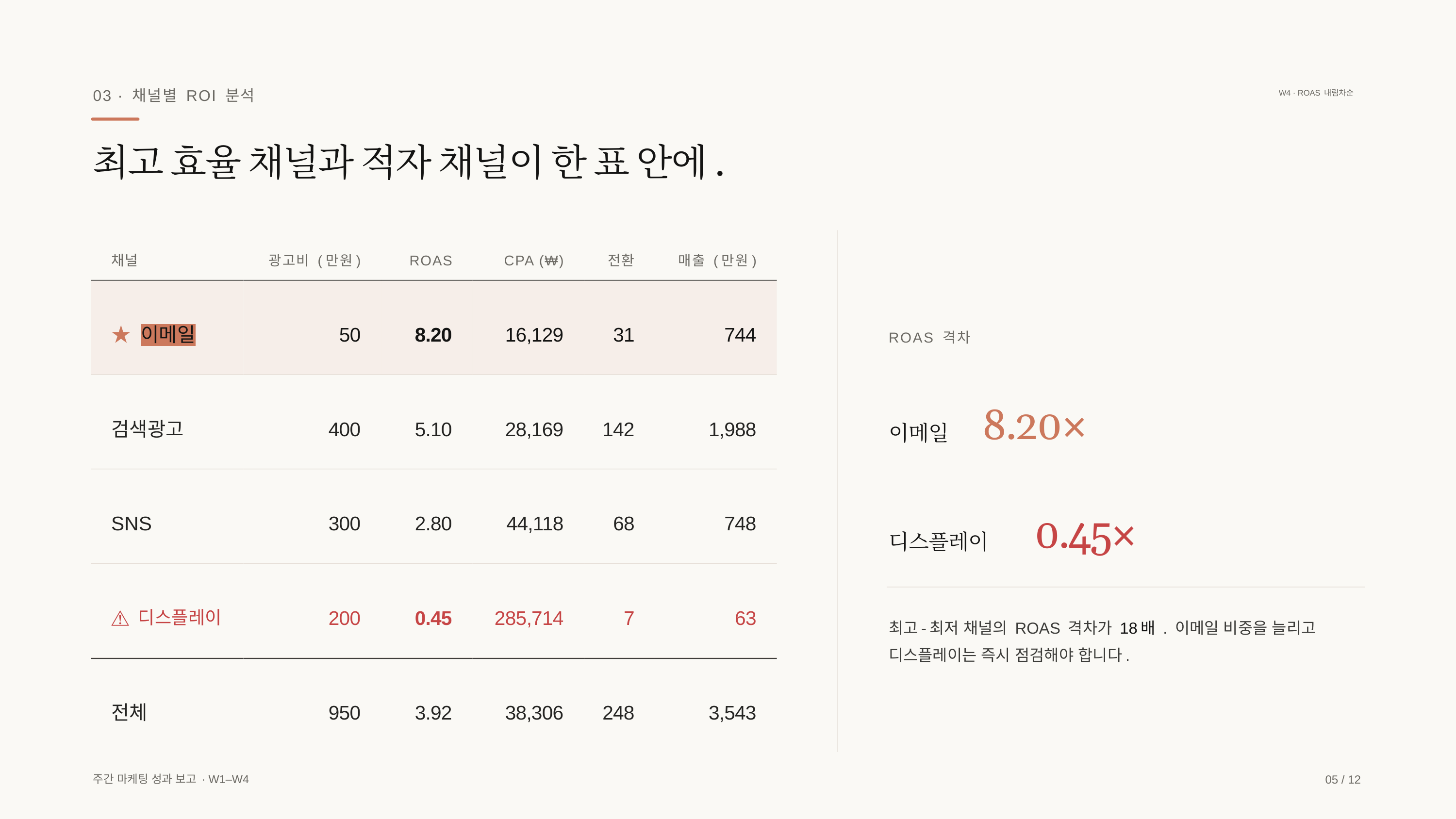

03 · 채널별 ROI 분석
W4 · ROAS 내림차순

최고 효율 채널과 적자 채널이 한 표 안에.

채널
광고비 (만원)
ROAS
CPA (₩)
전환
매출 (만원)

★ 이메일
50
8.20
16,129
31
744
ROAS 격차
8.20×

검색광고
400
5.10
28,169
142
1,988
이메일

0.45×
SNS
300
2.80
44,118
68
748
디스플레이

⚠ 디스플레이
200
0.45
285,714
7
63

최고-최저 채널의 ROAS 격차가 18배 . 이메일 비중을 늘리고 디스플레이는 즉시 점검해야 합니다.

전체
950
3.92
38,306
248
3,543
주간 마케팅 성과 보고 · W1–W4
05 / 12